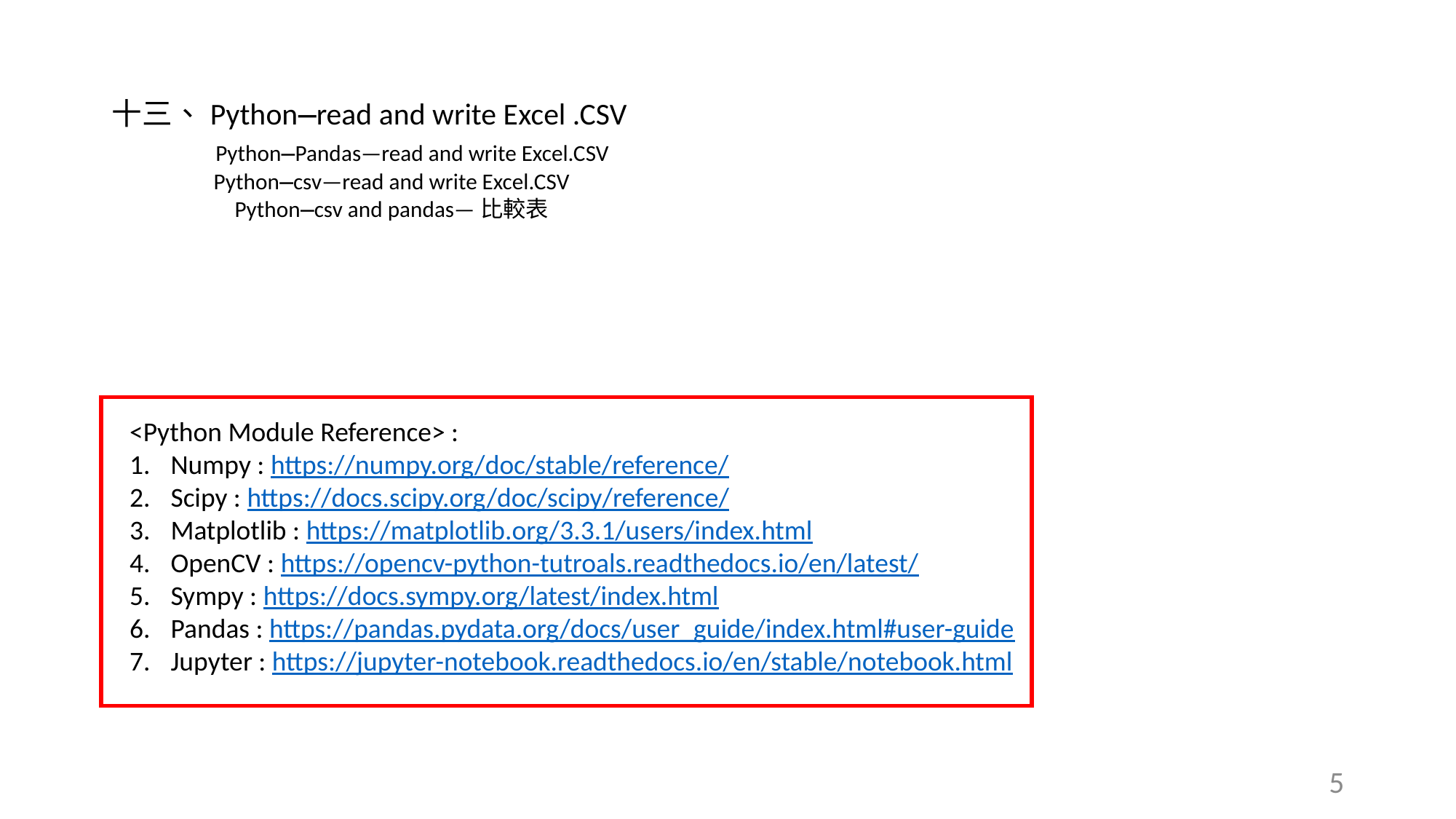

十三、Python—read and write Excel .CSV
               Python—Pandas—read and write Excel.CSV
                    Python—csv—read and write Excel.CSV
         Python—csv and pandas—比較表

<Python Module Reference> :
Numpy : https://numpy.org/doc/stable/reference/
Scipy : https://docs.scipy.org/doc/scipy/reference/
Matplotlib : https://matplotlib.org/3.3.1/users/index.html
OpenCV : https://opencv-python-tutroals.readthedocs.io/en/latest/
Sympy : https://docs.sympy.org/latest/index.html
Pandas : https://pandas.pydata.org/docs/user_guide/index.html#user-guide
Jupyter : https://jupyter-notebook.readthedocs.io/en/stable/notebook.html

5